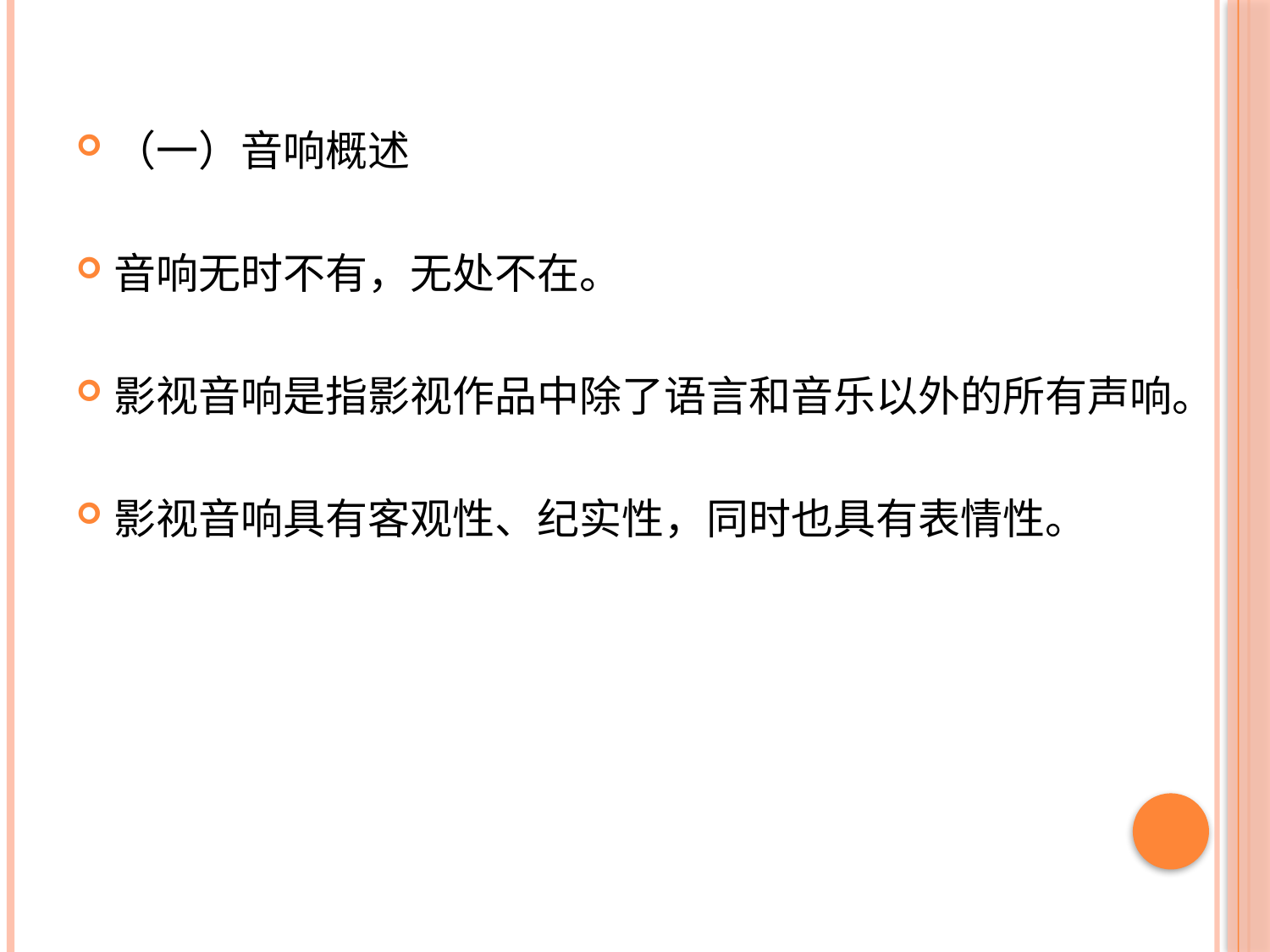

#

（一）音响概述

音响无时不有，无处不在。

影视音响是指影视作品中除了语言和音乐以外的所有声响。

影视音响具有客观性、纪实性，同时也具有表情性。